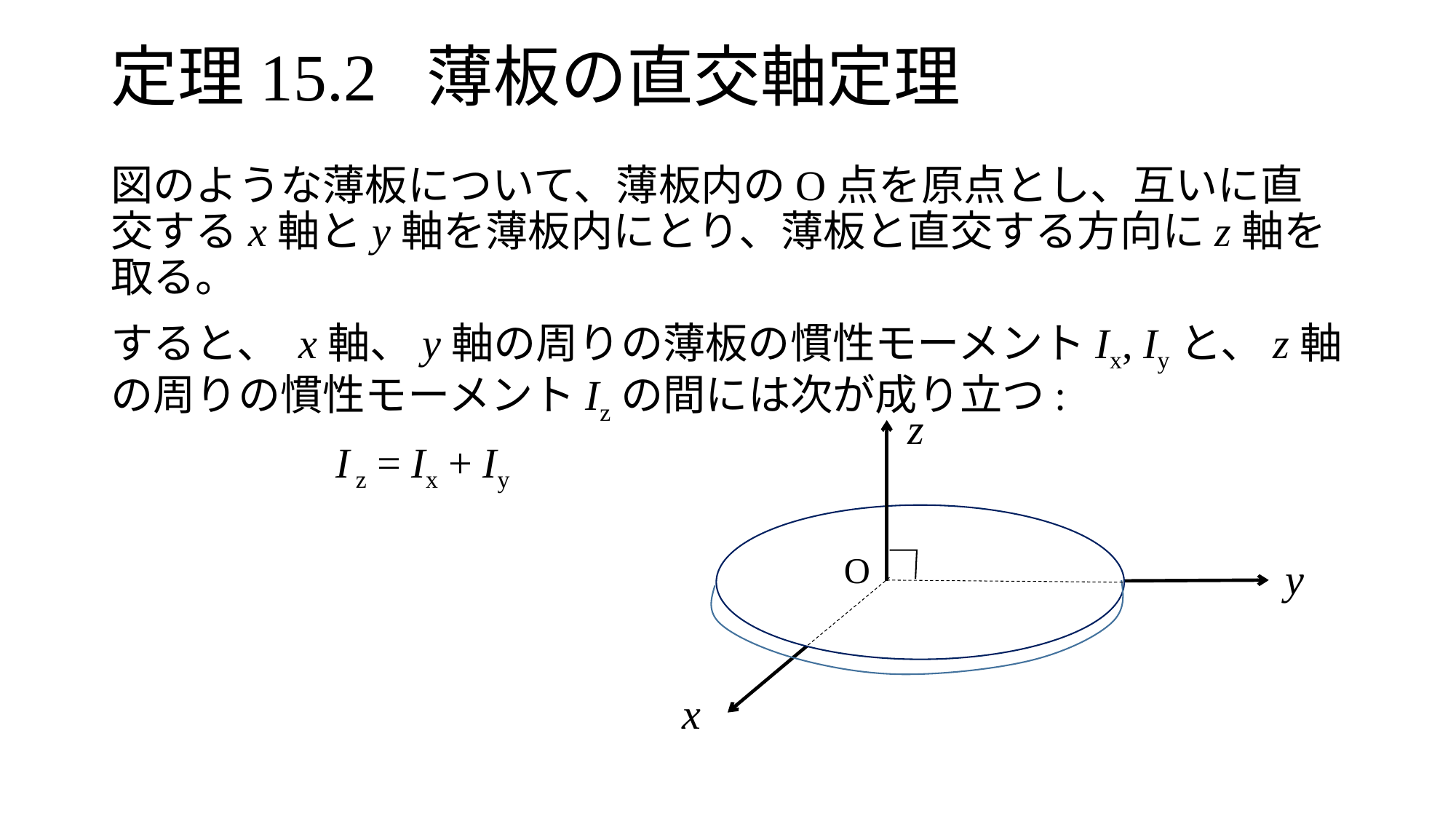

# 定理15.2  薄板の直交軸定理
図のような薄板について、薄板内のO点を原点とし、互いに直交するx軸とy軸を薄板内にとり、薄板と直交する方向にz軸を取る。
すると、 x軸、y軸の周りの薄板の慣性モーメントIx, Iyと、z軸の周りの慣性モーメントIzの間には次が成り立つ:
		 I z = Ix + Iy
z

O
y

x